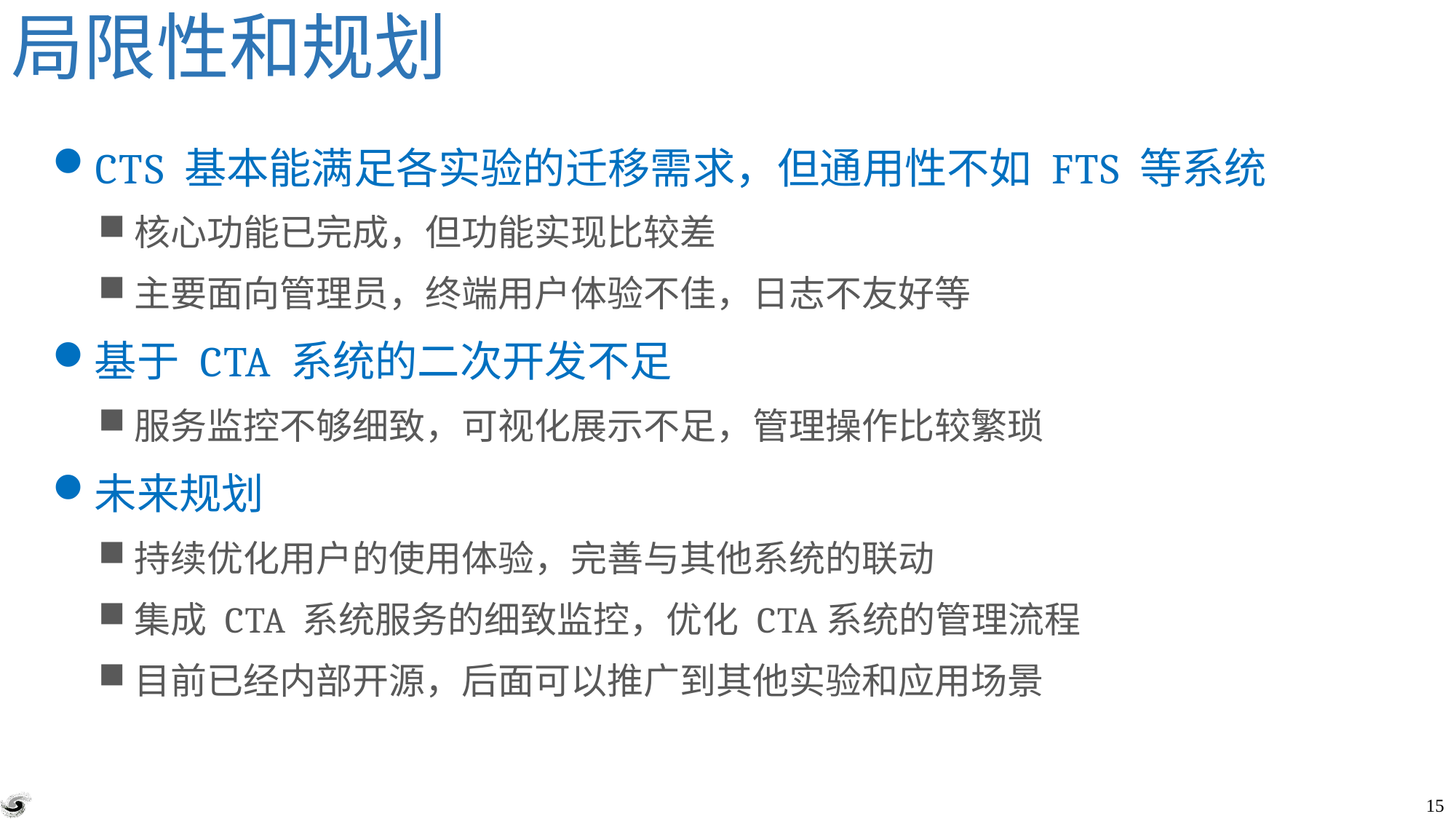

# 局限性和规划
CTS 基本能满足各实验的迁移需求，但通用性不如 FTS 等系统
核心功能已完成，但功能实现比较差
主要面向管理员，终端用户体验不佳，日志不友好等
基于 CTA 系统的二次开发不足
服务监控不够细致，可视化展示不足，管理操作比较繁琐
未来规划
持续优化用户的使用体验，完善与其他系统的联动
集成 CTA 系统服务的细致监控，优化 CTA系统的管理流程
目前已经内部开源，后面可以推广到其他实验和应用场景
15